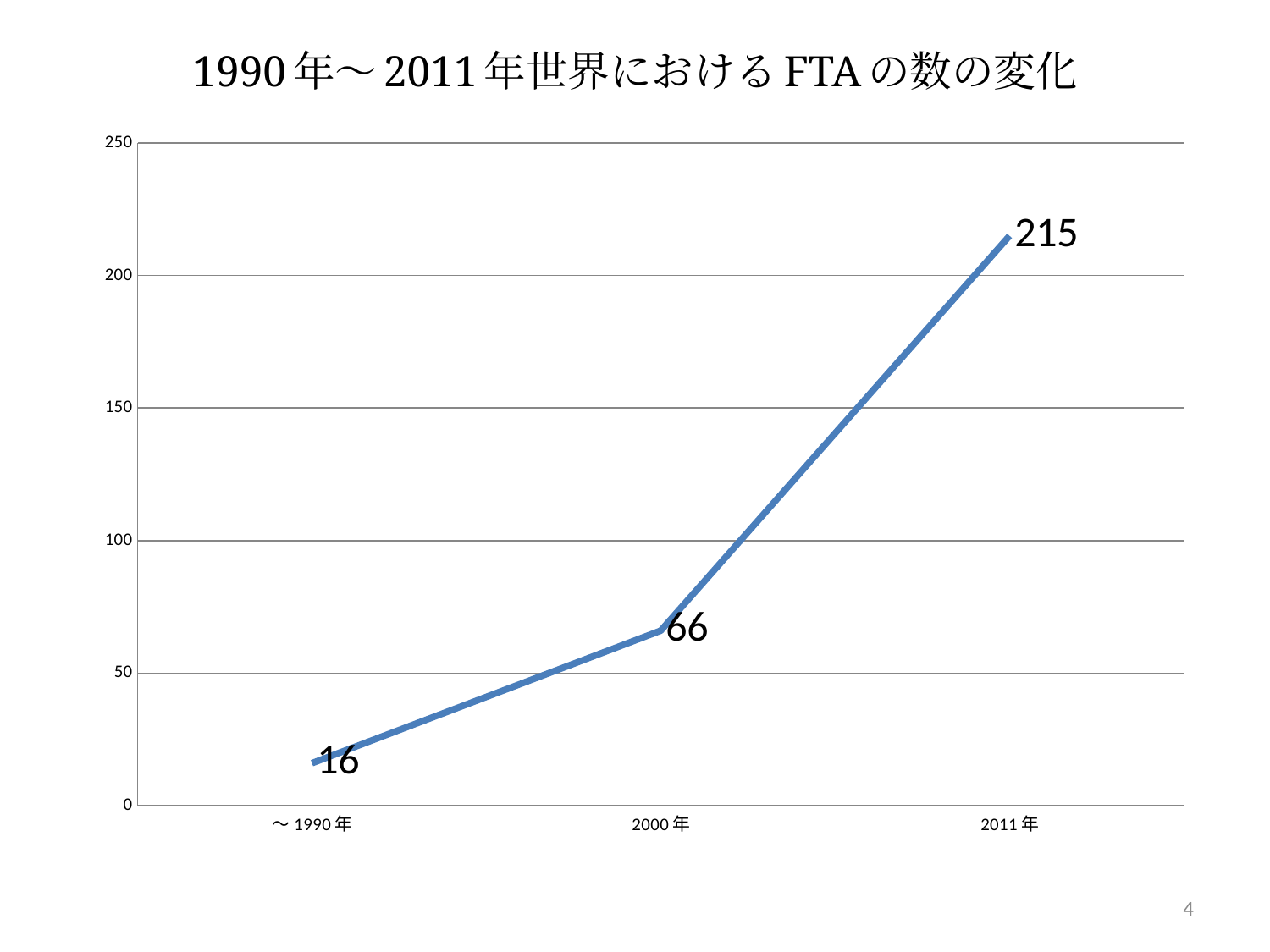

# 1990年〜2011年世界におけるFTAの数の変化

### Chart

| Category |  |
|---|---|
| 〜1990年 | 16.0 |
| 2000年 | 66.0 |
| 2011年 | 215.0 |
4